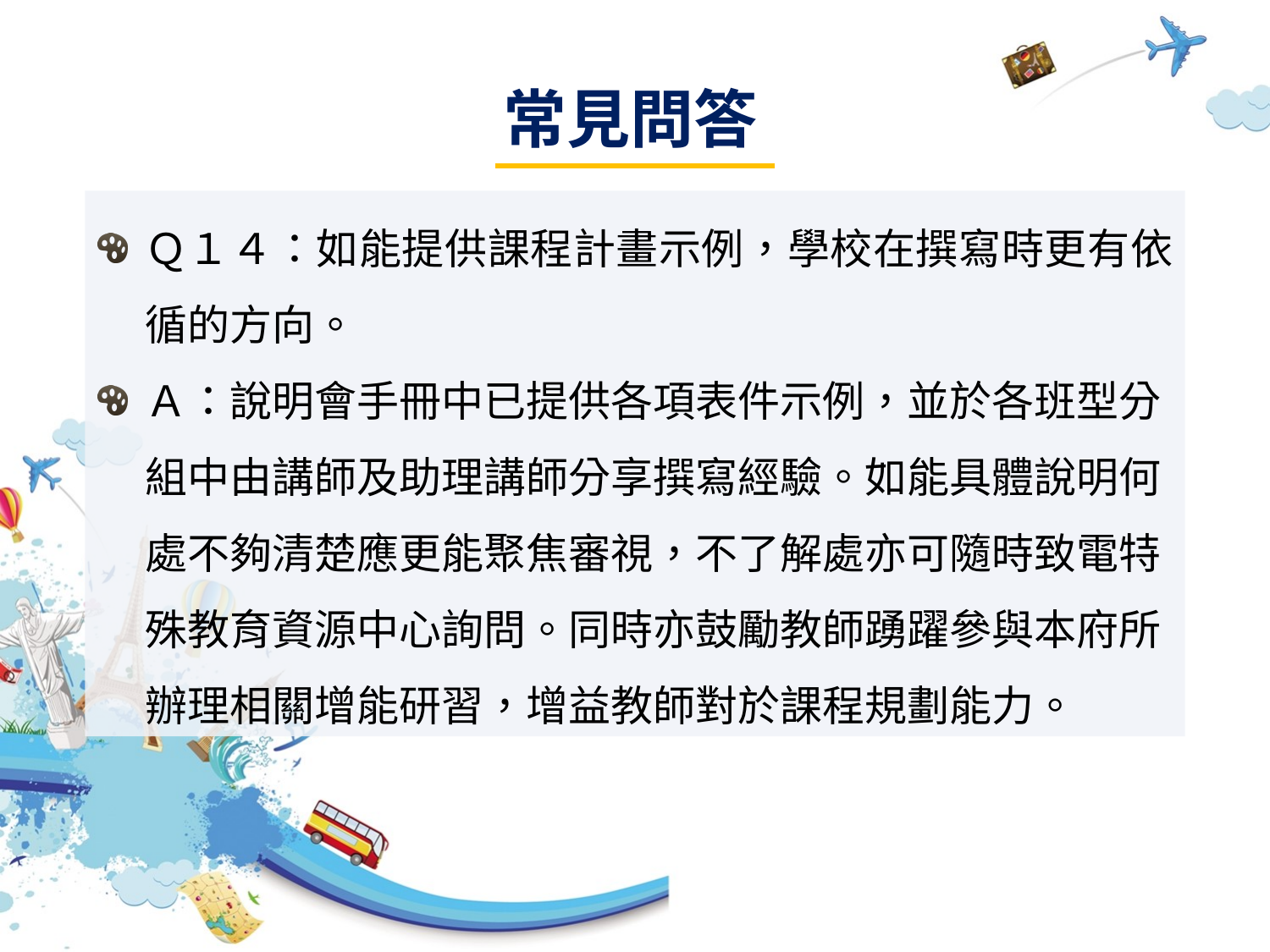

# 常見問答
Ｑ１４：如能提供課程計畫示例，學校在撰寫時更有依循的方向。
Ａ：說明會手冊中已提供各項表件示例，並於各班型分組中由講師及助理講師分享撰寫經驗。如能具體說明何處不夠清楚應更能聚焦審視，不了解處亦可隨時致電特殊教育資源中心詢問。同時亦鼓勵教師踴躍參與本府所辦理相關增能研習，增益教師對於課程規劃能力。